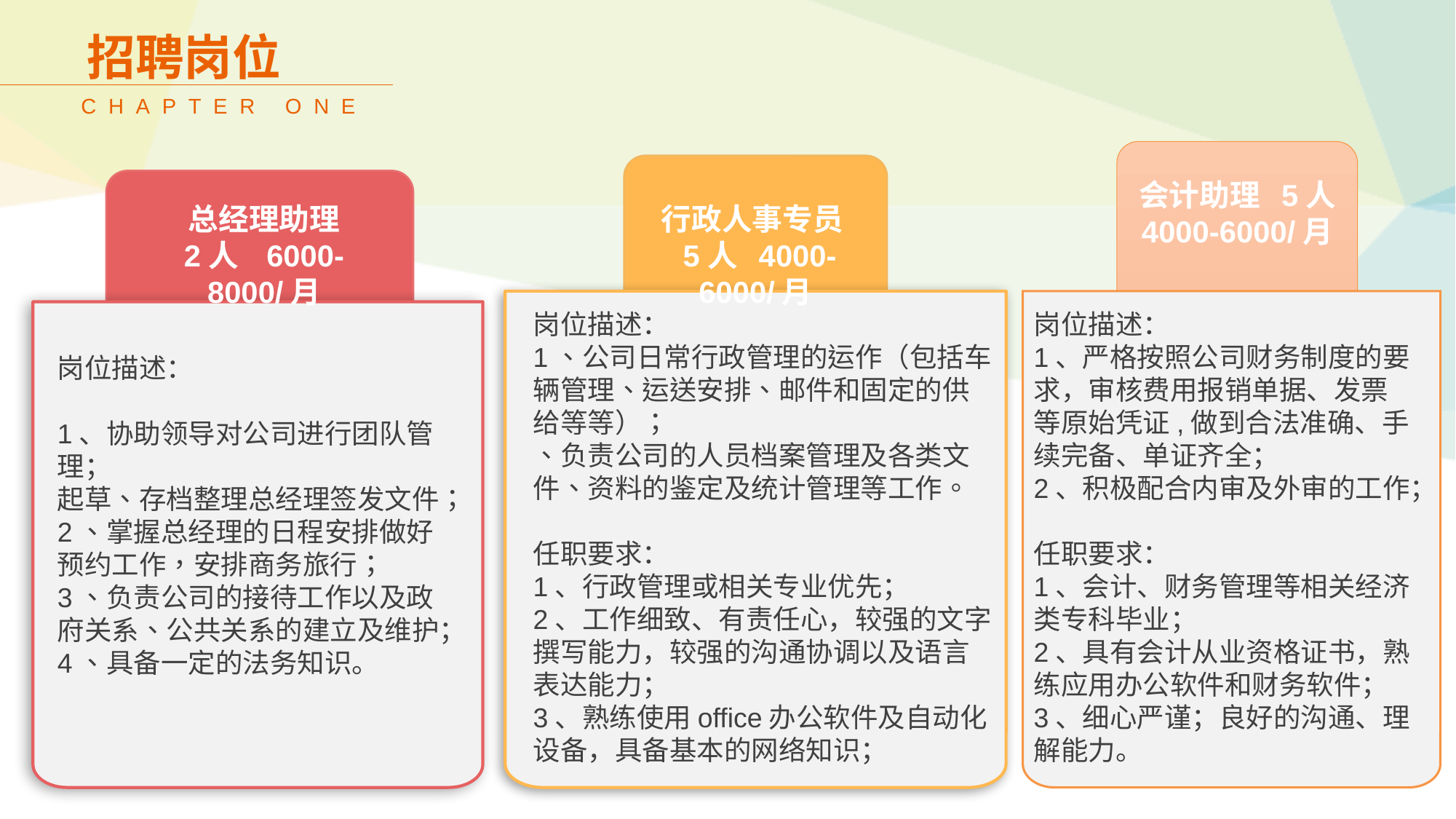

招聘岗位
CHAPTER ONE

会计助理  5人 4000-6000/月
总经理助理
2人   6000-8000/月
行政人事专员
 5人  4000-6000/月

岗位描述：
1、公司日常行政管理的运作（包括车辆管理、运送安排、邮件和固定的供给等等）；
、负责公司的人员档案管理及各类文件、资料的鉴定及统计管理等工作。

任职要求：
1、行政管理或相关专业优先；
2、工作细致、有责任心，较强的文字撰写能力，较强的沟通协调以及语言表达能力；
3、熟练使用office办公软件及自动化设备，具备基本的网络知识；

岗位描述：
1、严格按照公司财务制度的要求，审核费用报销单据、发票等原始凭证,做到合法准确、手续完备、单证齐全；
2、积极配合内审及外审的工作；

任职要求：
1、会计、财务管理等相关经济类专科毕业；
2、具有会计从业资格证书，熟练应用办公软件和财务软件；
3、细心严谨；良好的沟通、理解能力。

岗位描述：

1、协助领导对公司进行团队管理；
起草、存档整理总经理签发文件；
2、掌握总经理的日程安排做好预约工作，安排商务旅行；
3、负责公司的接待工作以及政府关系、公共关系的建立及维护；
4、具备一定的法务知识。